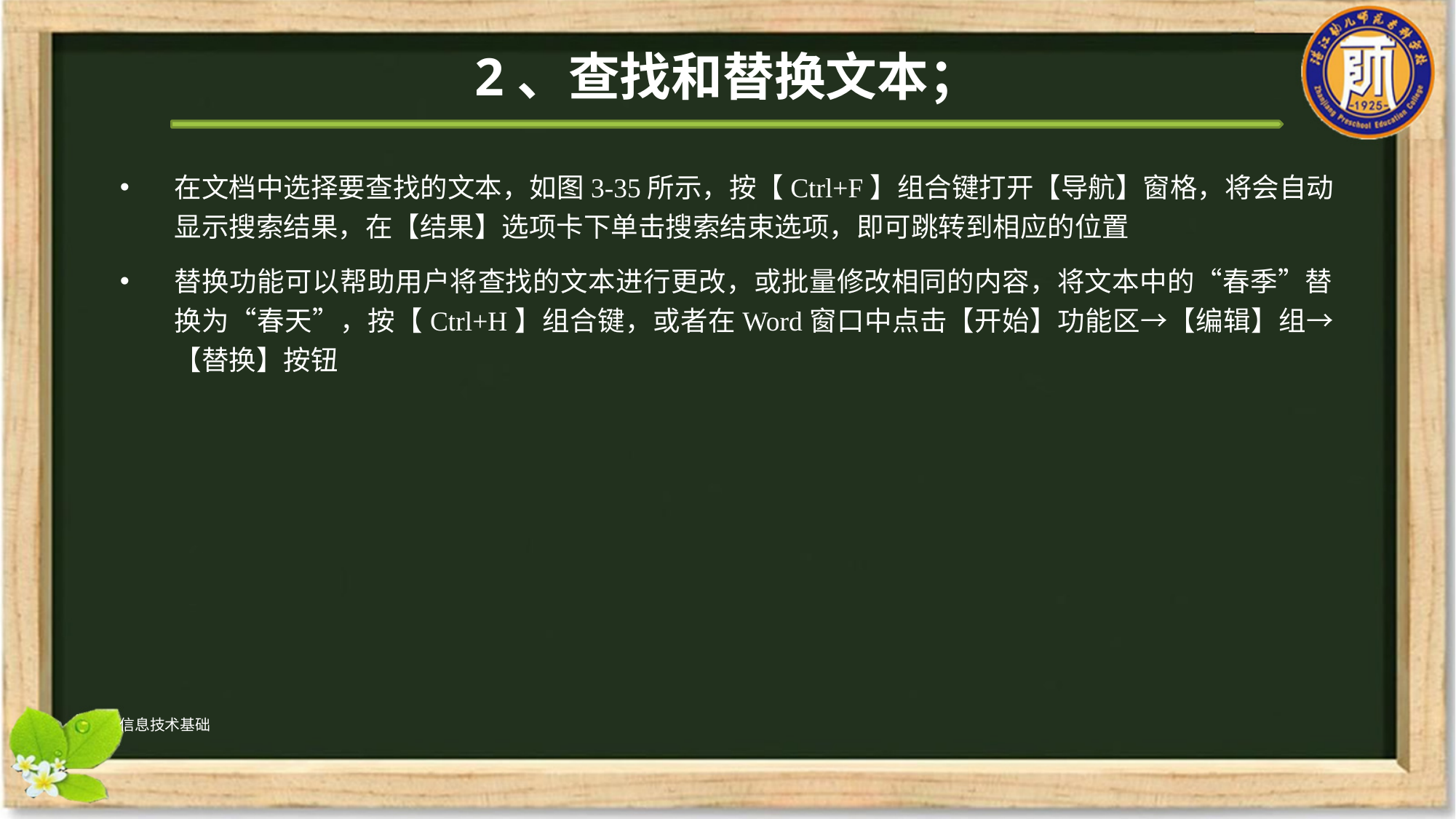

# 2、查找和替换文本；
在文档中选择要查找的文本，如图3-35所示，按【Ctrl+F】组合键打开【导航】窗格，将会自动显示搜索结果，在【结果】选项卡下单击搜索结束选项，即可跳转到相应的位置
替换功能可以帮助用户将查找的文本进行更改，或批量修改相同的内容，将文本中的“春季”替换为“春天”，按【Ctrl+H】组合键，或者在Word窗口中点击【开始】功能区→【编辑】组→【替换】按钮
信息技术基础